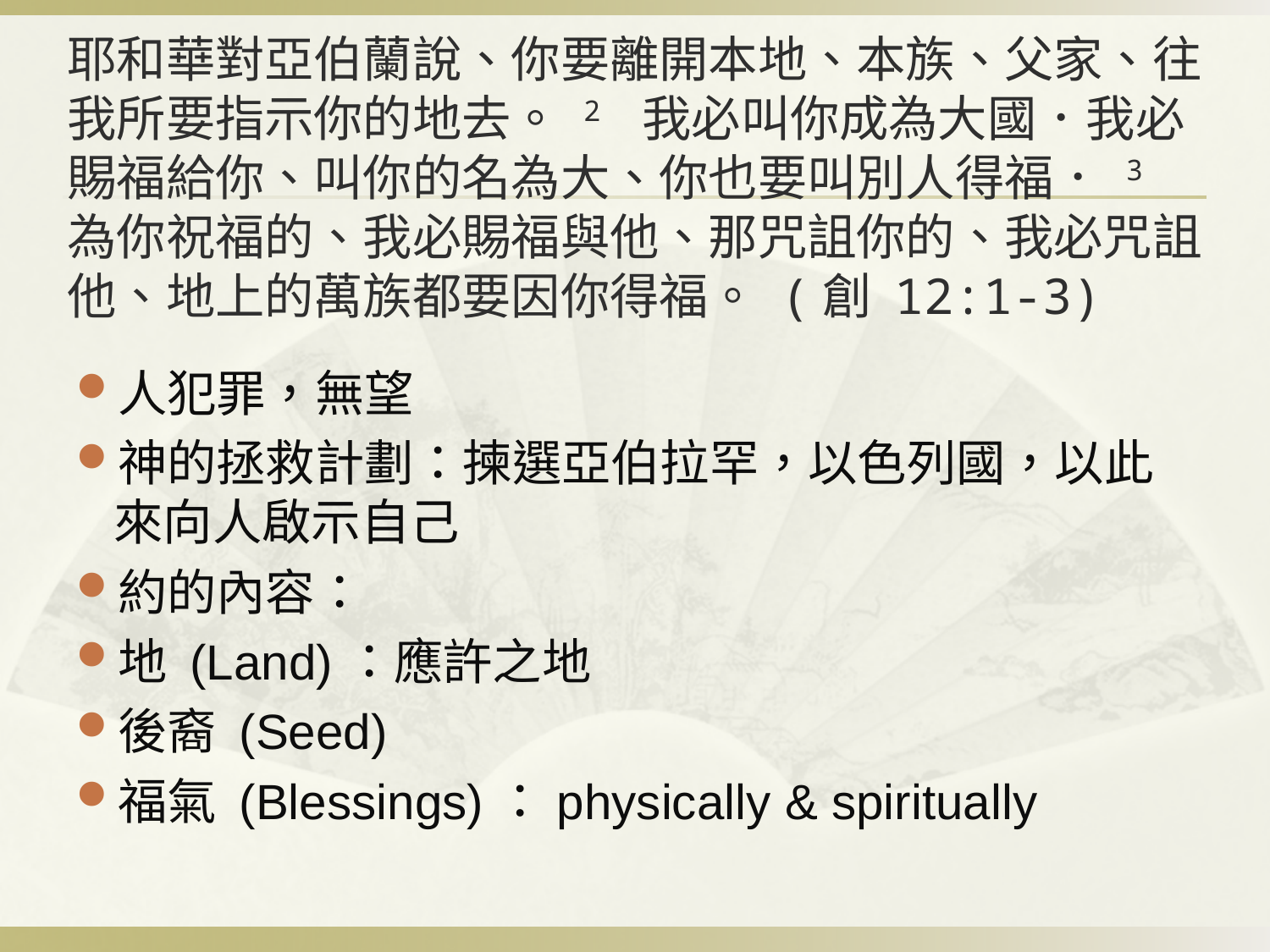

# 耶和華對亞伯蘭說、你要離開本地、本族、父家、往我所要指示你的地去。 2 我必叫你成為大國．我必賜福給你、叫你的名為大、你也要叫別人得福． 3 為你祝福的、我必賜福與他、那咒詛你的、我必咒詛他、地上的萬族都要因你得福。 (創 12:1-3)
人犯罪，無望
神的拯救計劃：揀選亞伯拉罕，以色列國，以此來向人啟示自己
約的內容：
地 (Land)：應許之地
後裔 (Seed)
福氣 (Blessings)：physically & spiritually